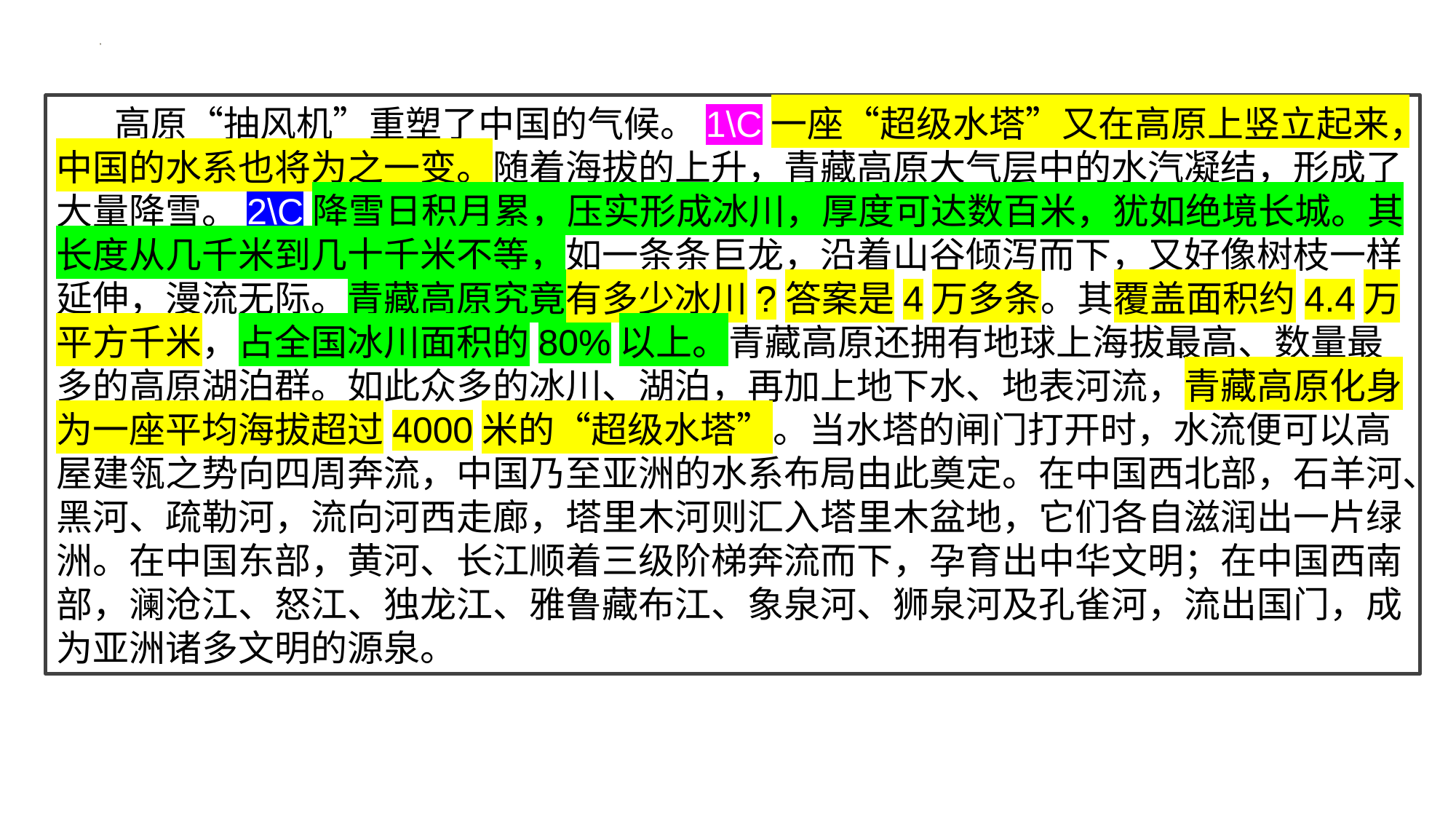

高原“抽风机”重塑了中国的气候。1\C一座“超级水塔”又在高原上竖立起来，中国的水系也将为之一变。随着海拔的上升，青藏高原大气层中的水汽凝结，形成了大量降雪。2\C降雪日积月累，压实形成冰川，厚度可达数百米，犹如绝境长城。其长度从几千米到几十千米不等，如一条条巨龙，沿着山谷倾泻而下，又好像树枝一样延伸，漫流无际。青藏高原究竟有多少冰川?答案是4万多条。其覆盖面积约4.4万平方千米，占全国冰川面积的80%以上。青藏高原还拥有地球上海拔最高、数量最多的高原湖泊群。如此众多的冰川、湖泊，再加上地下水、地表河流，青藏高原化身为一座平均海拔超过4000米的“超级水塔”。当水塔的闸门打开时，水流便可以高屋建瓴之势向四周奔流，中国乃至亚洲的水系布局由此奠定。在中国西北部，石羊河、黑河、疏勒河，流向河西走廊，塔里木河则汇入塔里木盆地，它们各自滋润出一片绿洲。在中国东部，黄河、长江顺着三级阶梯奔流而下，孕育出中华文明；在中国西南部，澜沧江、怒江、独龙江、雅鲁藏布江、象泉河、狮泉河及孔雀河，流出国门，成为亚洲诸多文明的源泉。